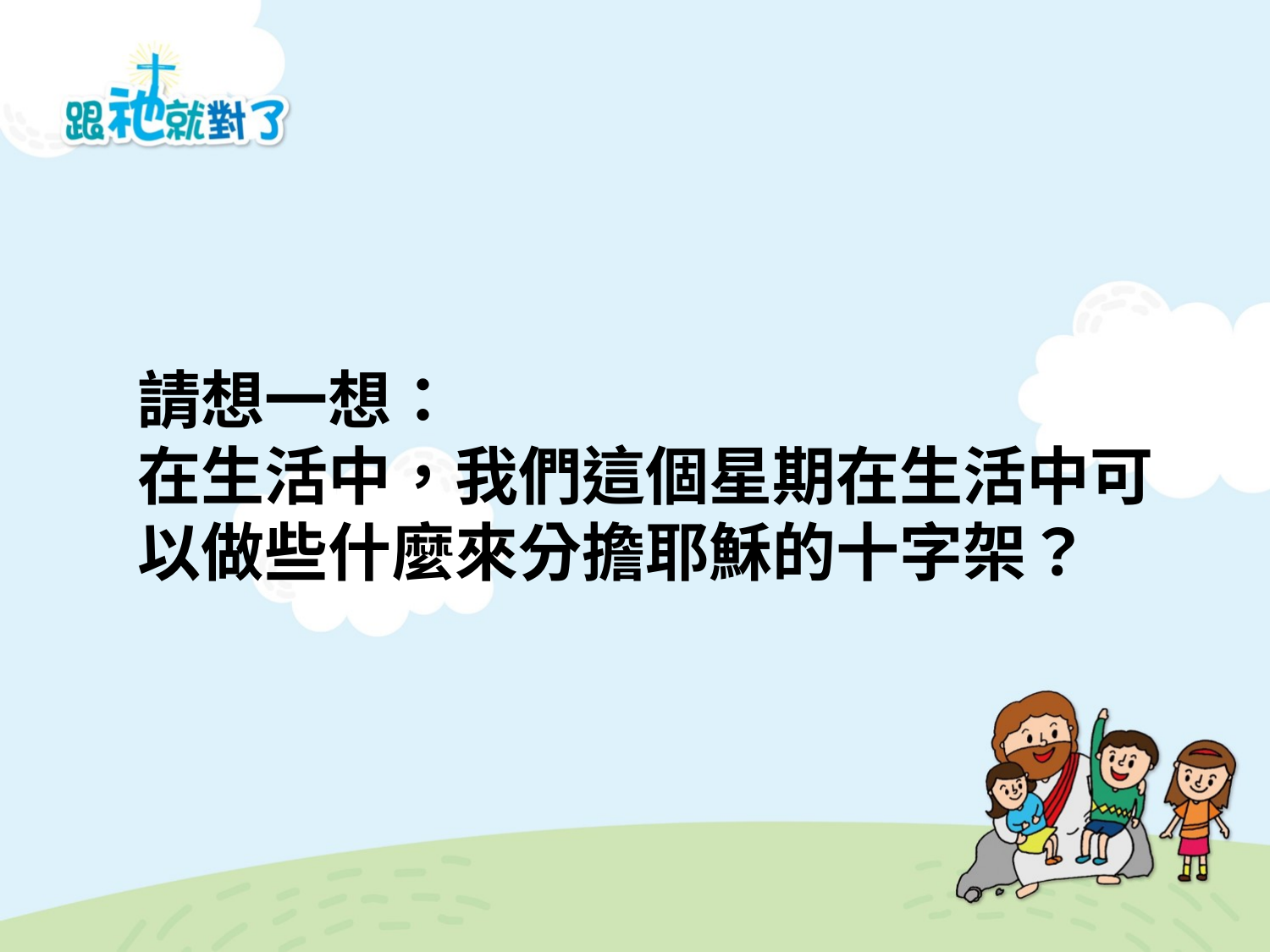

請想一想：
在生活中，我們這個星期在生活中可以做些什麼來分擔耶穌的十字架？